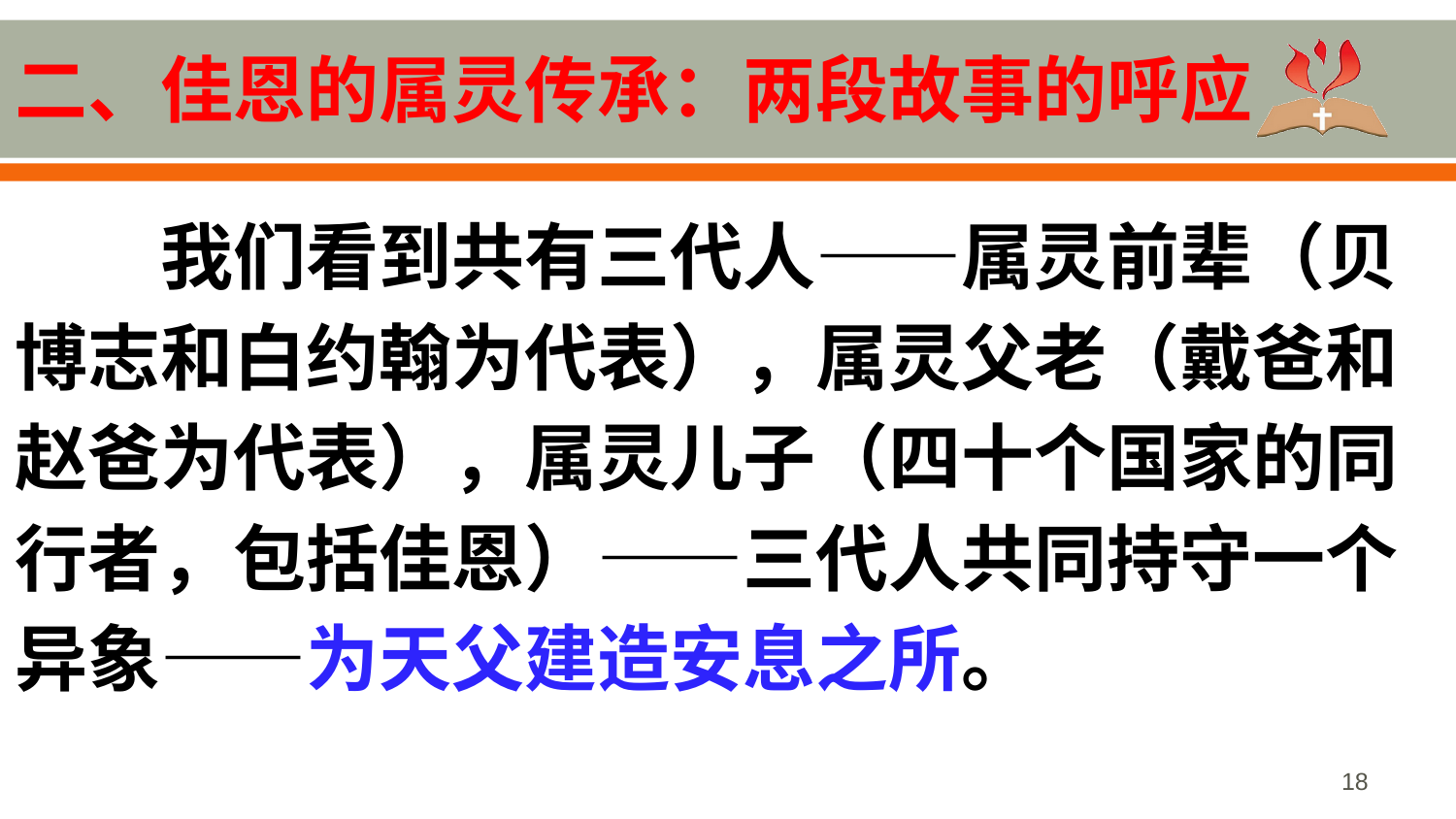

# 二、佳恩的属灵传承：两段故事的呼应
我们看到共有三代人——属灵前辈（贝博志和白约翰为代表），属灵父老（戴爸和赵爸为代表），属灵儿子（四十个国家的同行者，包括佳恩）——三代人共同持守一个异象——为天父建造安息之所。

18